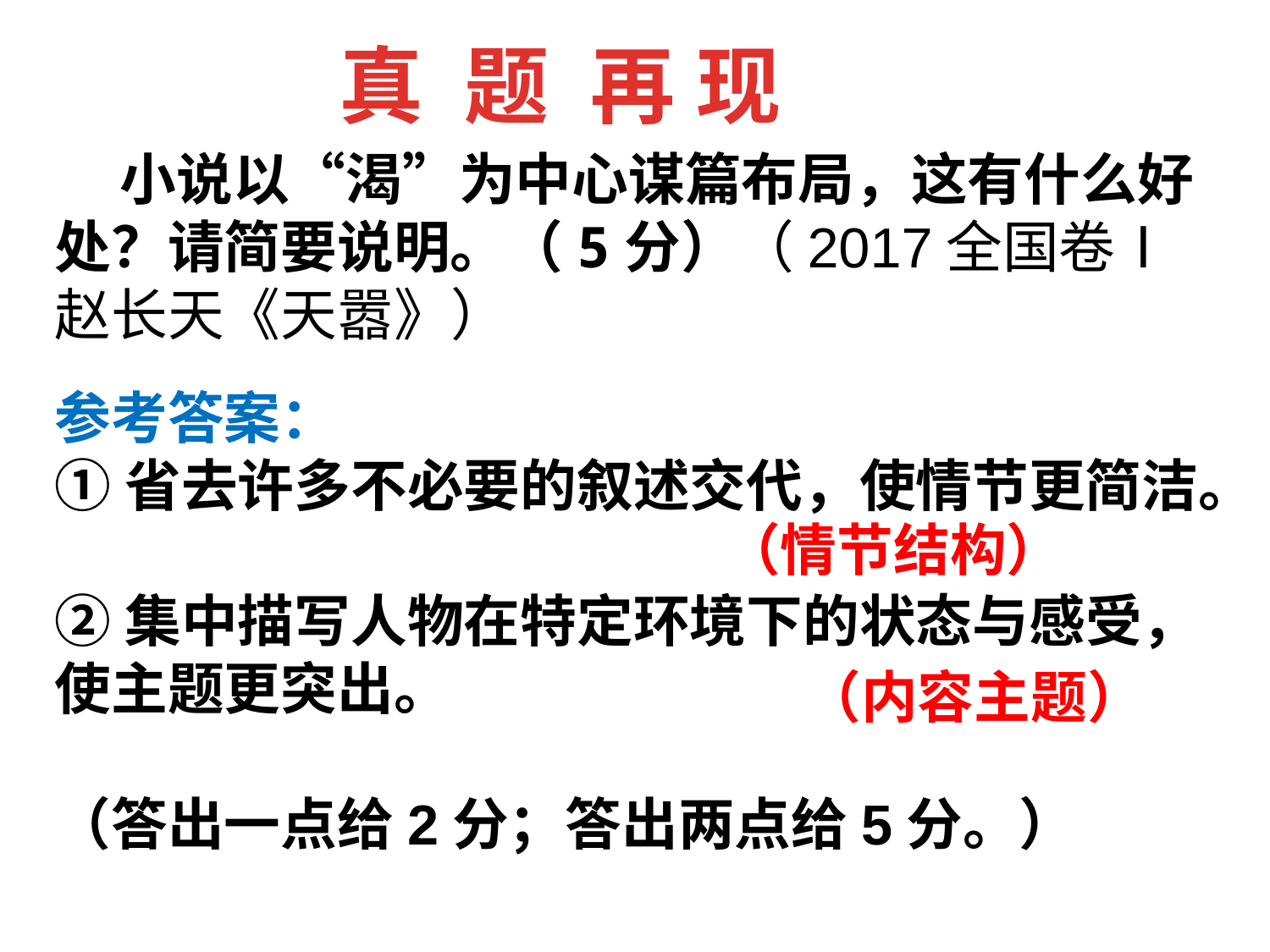

真  题  再 现
    小说以“渴”为中心谋篇布局，这有什么好处？请简要说明。（5分）（2017全国卷Ⅰ赵长天《天嚣》）
参考答案：
①省去许多不必要的叙述交代，使情节更简洁。

②集中描写人物在特定环境下的状态与感受，使主题更突出。

（答出一点给2分；答出两点给5分。）
（情节结构）
（内容主题）